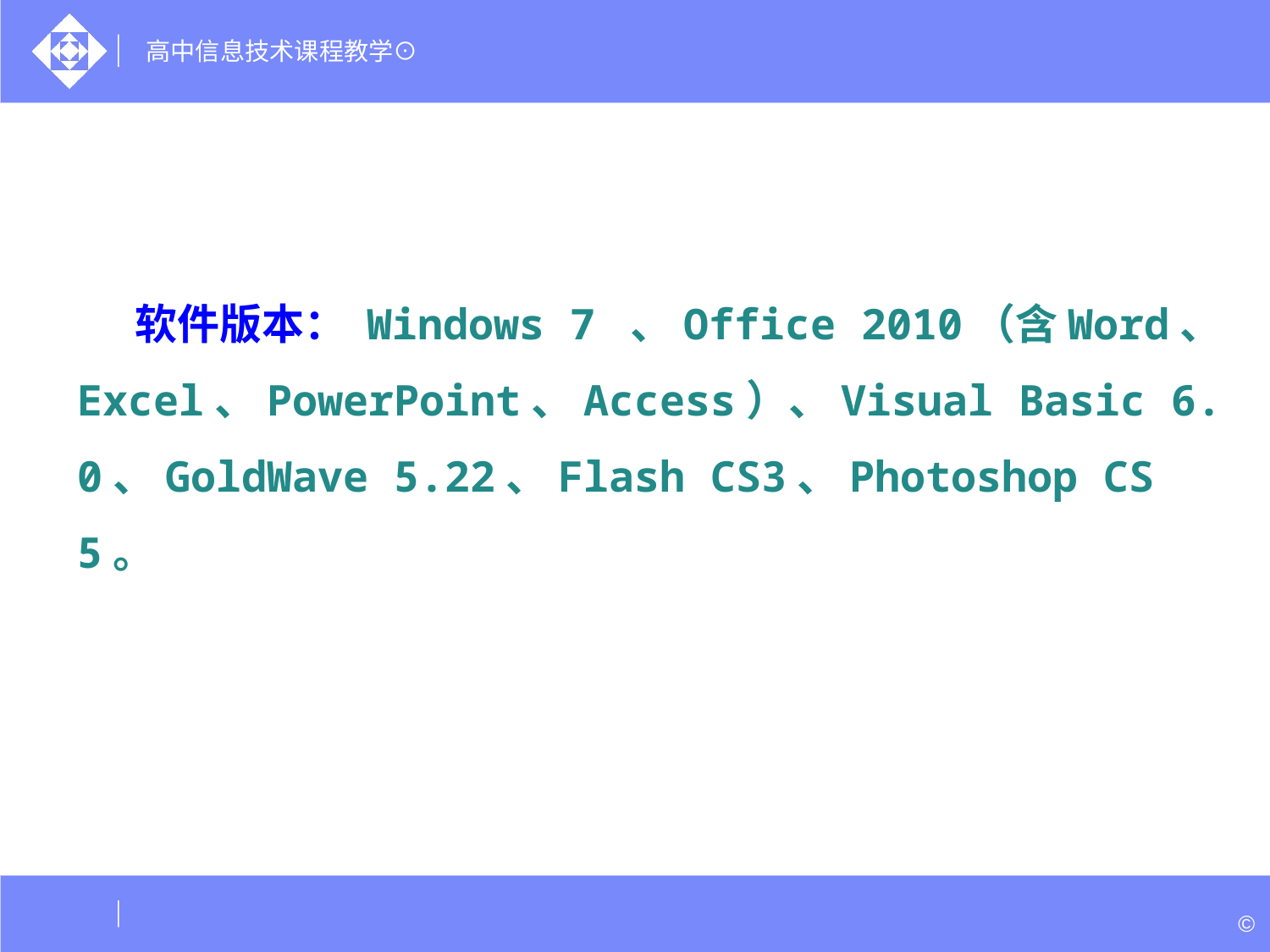

软件版本： Windows 7 、Office 2010（含Word、Excel、PowerPoint、Access）、Visual Basic 6.0、GoldWave 5.22、Flash CS3、Photoshop CS 5。